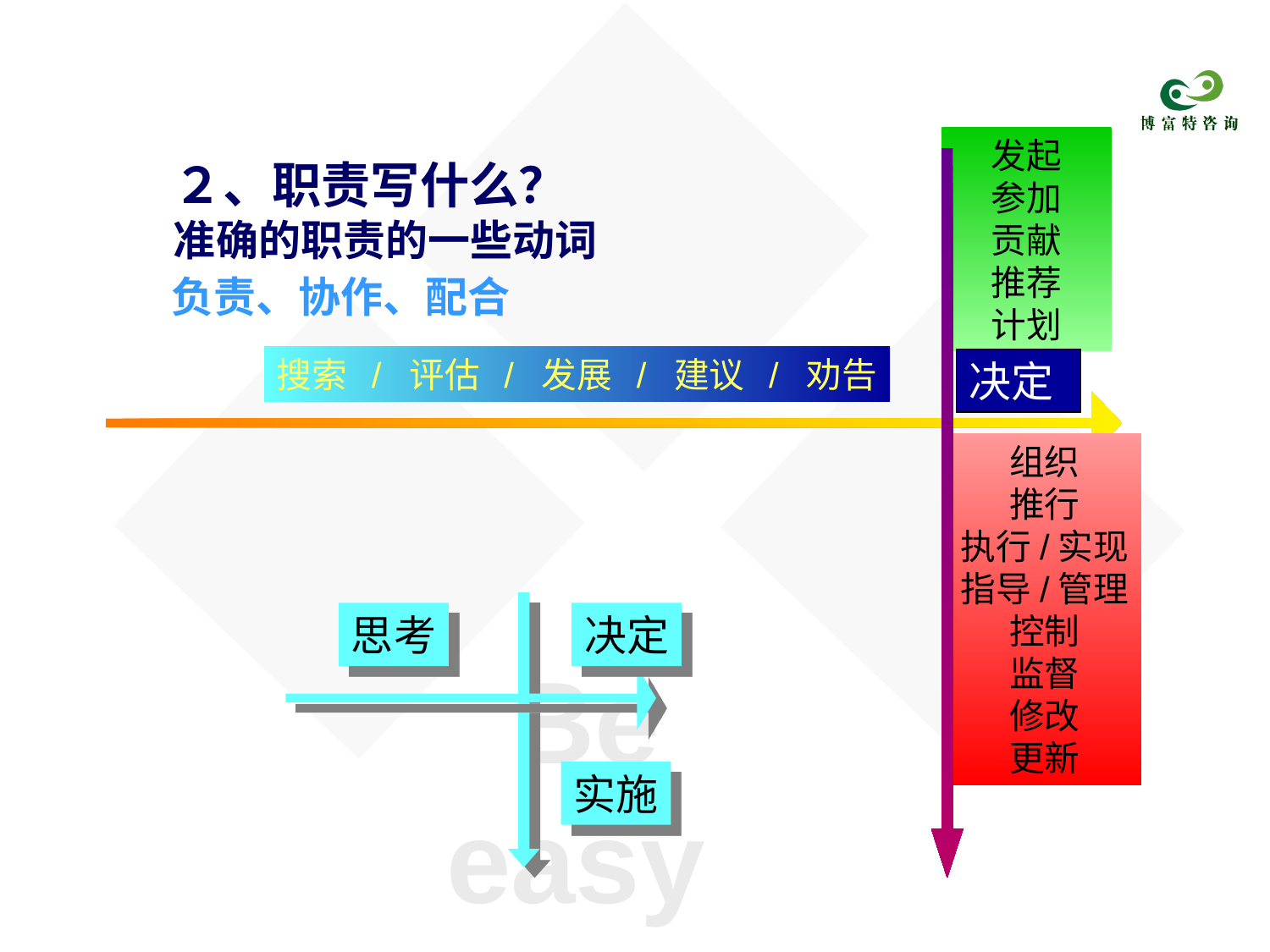

发起
参加
贡献
推荐
计划
２、职责写什么？
准确的职责的一些动词

负责、协作、配合
搜索  /  评估  /  发展  /  建议  /  劝告
决定

组织
推行
执行/实现
指导/管理
控制
监督
修改
更新

思考
决定

实施